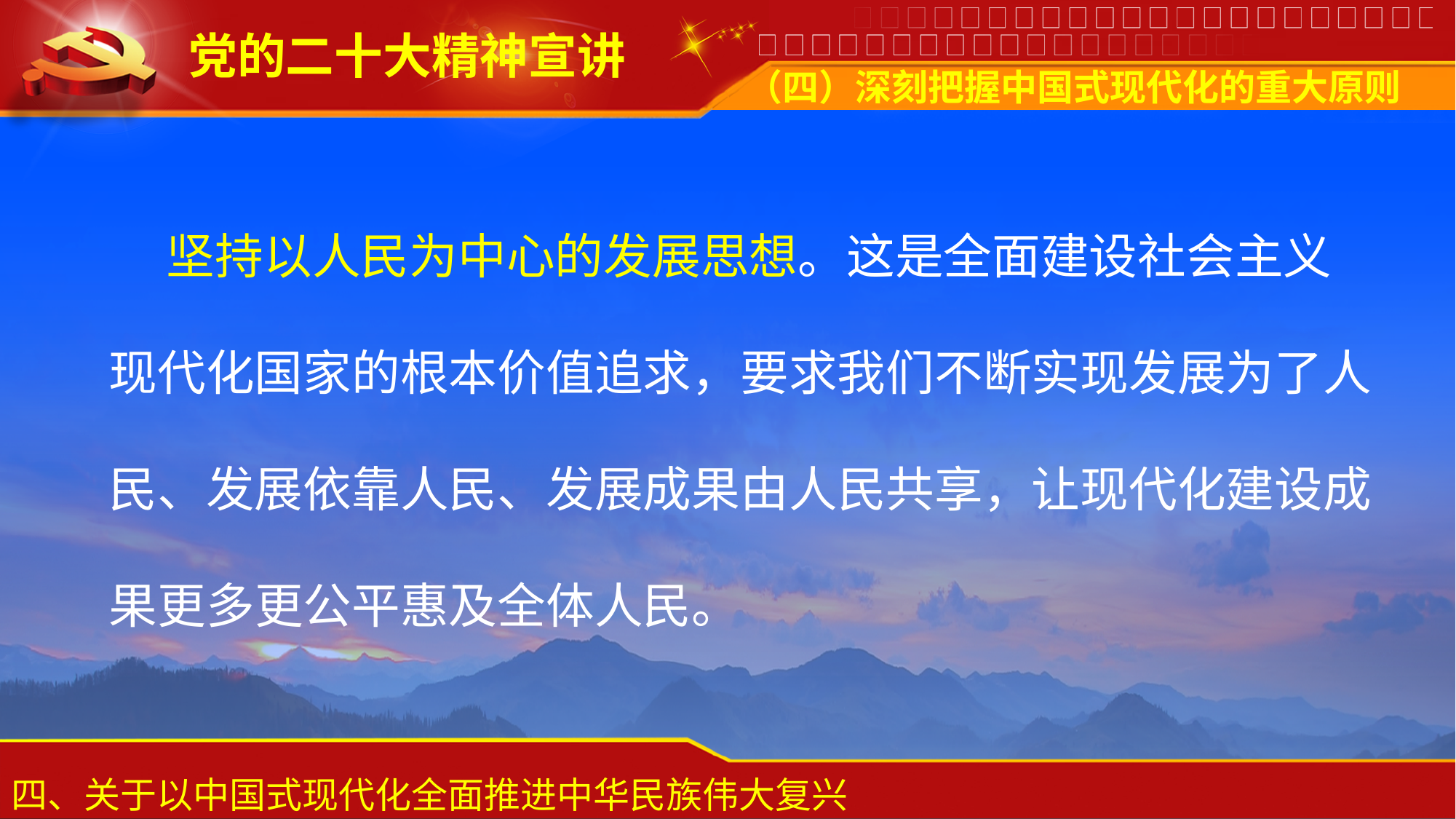

党的二十大精神宣讲
（四）深刻把握中国式现代化的重大原则
     坚持以人民为中心的发展思想。这是全面建设社会主义现代化国家的根本价值追求，要求我们不断实现发展为了人民、发展依靠人民、发展成果由人民共享，让现代化建设成果更多更公平惠及全体人民。
四、关于以中国式现代化全面推进中华民族伟大复兴